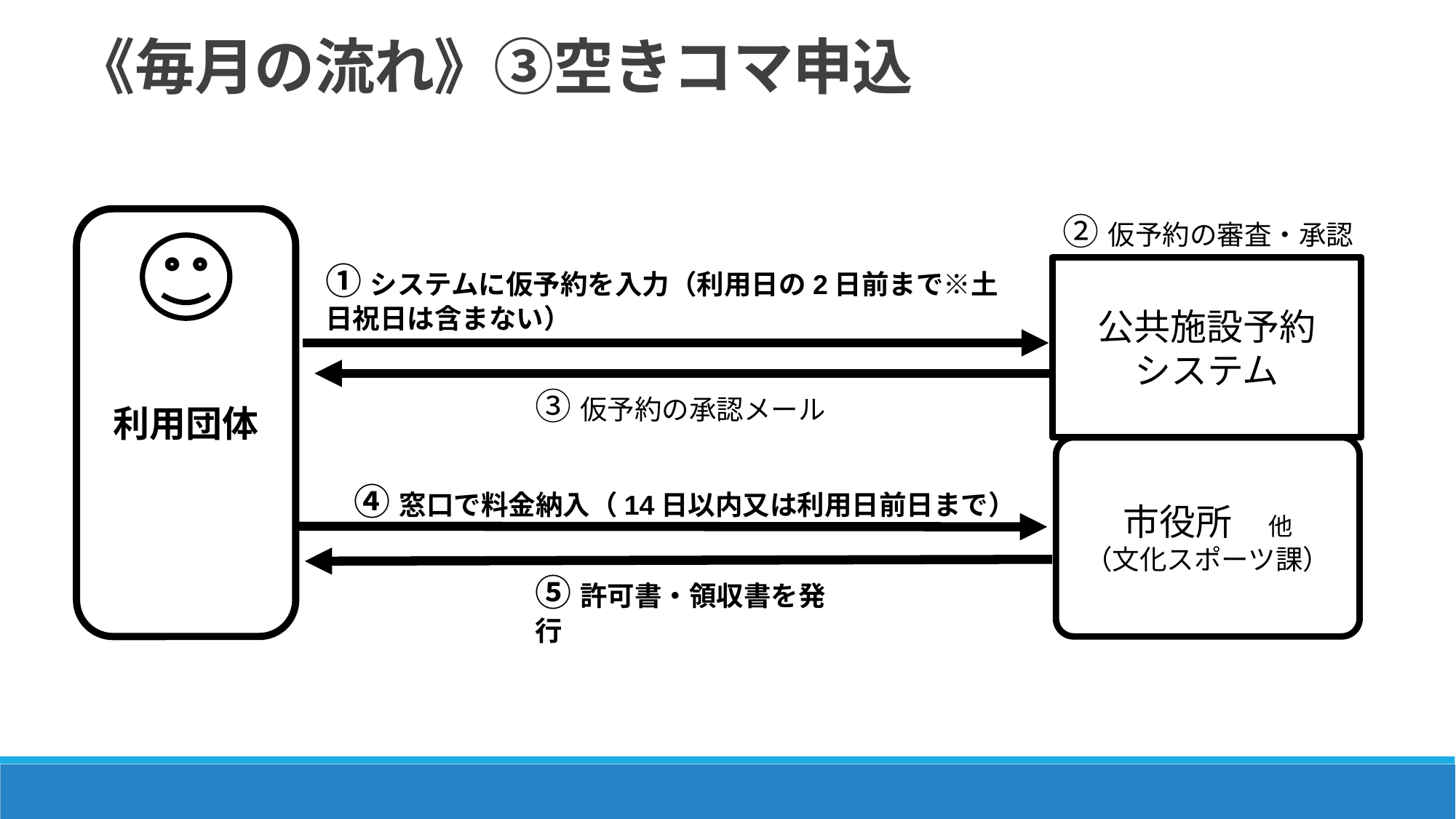

《毎月の流れ》③空きコマ申込
②仮予約の審査・承認
利用団体

①システムに仮予約を入力（利用日の2日前まで※土日祝日は含まない）
公共施設予約
システム
③仮予約の承認メール
市役所　他
（文化スポーツ課）
④窓口で料金納入（14日以内又は利用日前日まで）
⑤許可書・領収書を発行